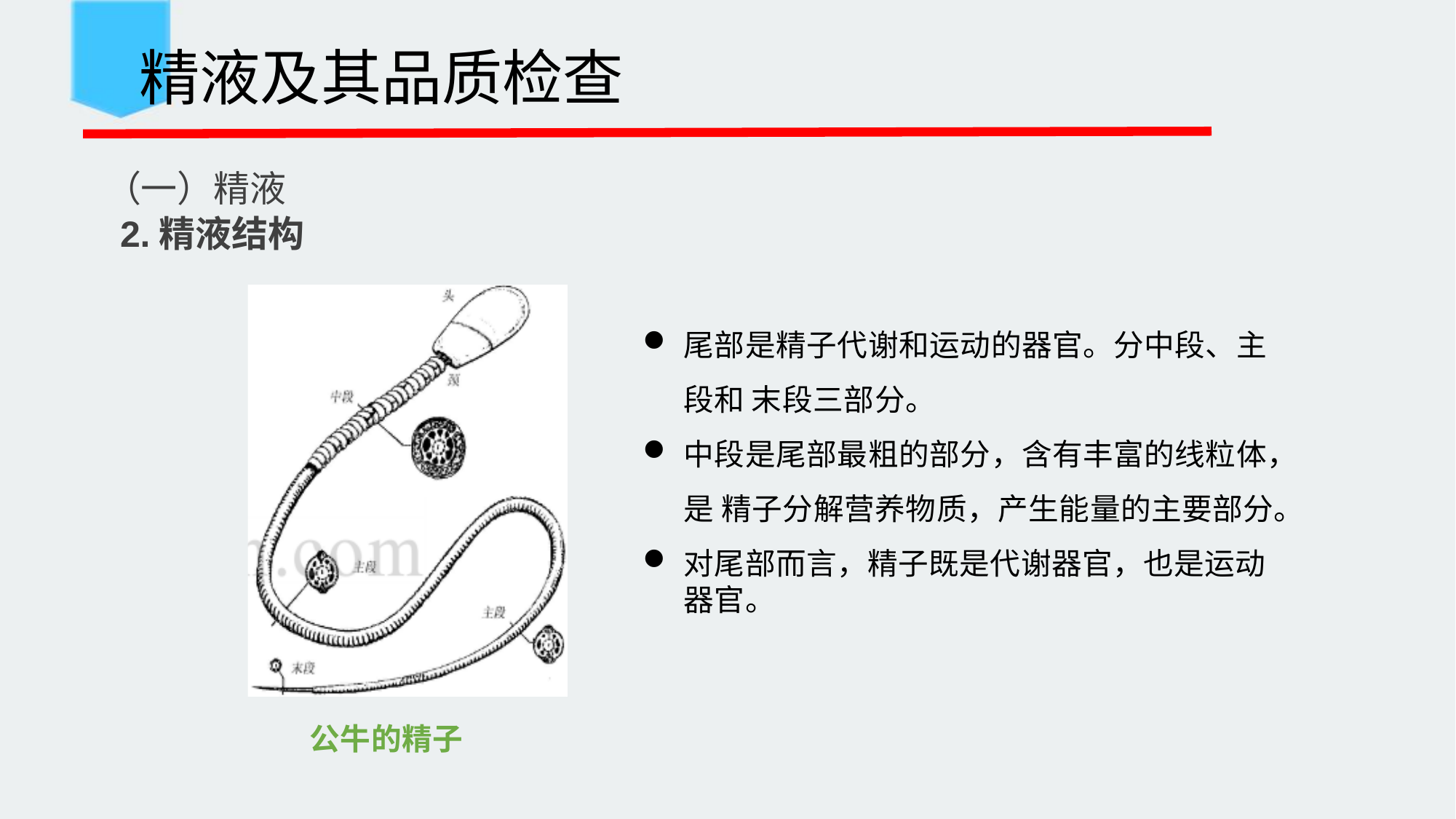

精液及其品质检查
  （一）精液
    2.精液结构

尾部是精子代谢和运动的器官。分中段、主段和 末段三部分。
中段是尾部最粗的部分，含有丰富的线粒体，是 精子分解营养物质，产生能量的主要部分。
对尾部而言，精子既是代谢器官，也是运动器官。
公牛的精子